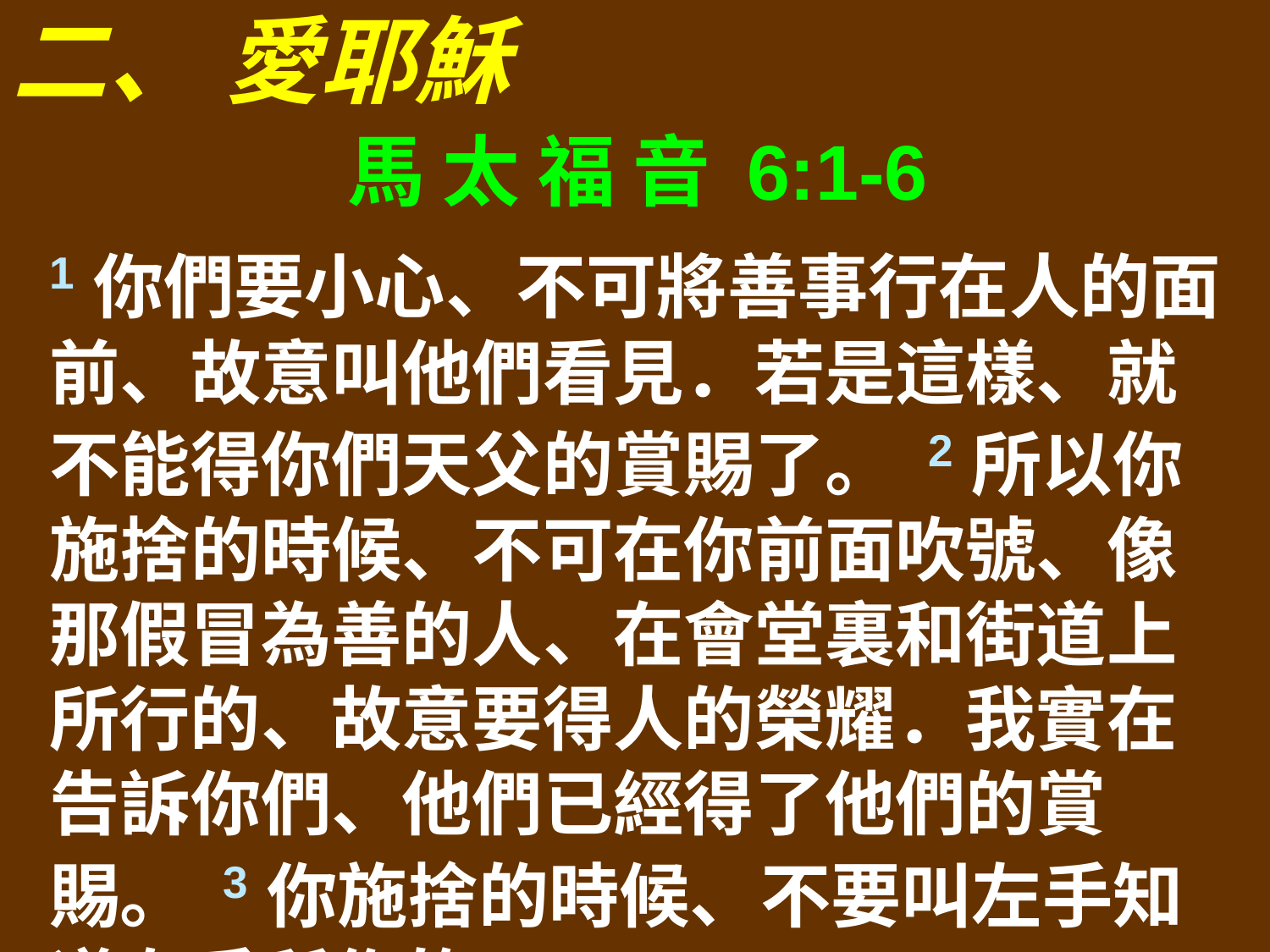

二、 愛耶穌
馬 太 福 音 6:1-6
1你們要小心、不可將善事行在人的面前、故意叫他們看見．若是這樣、就不能得你們天父的賞賜了。 2所以你施捨的時候、不可在你前面吹號、像那假冒為善的人、在會堂裏和街道上所行的、故意要得人的榮耀．我實在告訴你們、他們已經得了他們的賞賜。 3你施捨的時候、不要叫左手知道右手所作的．